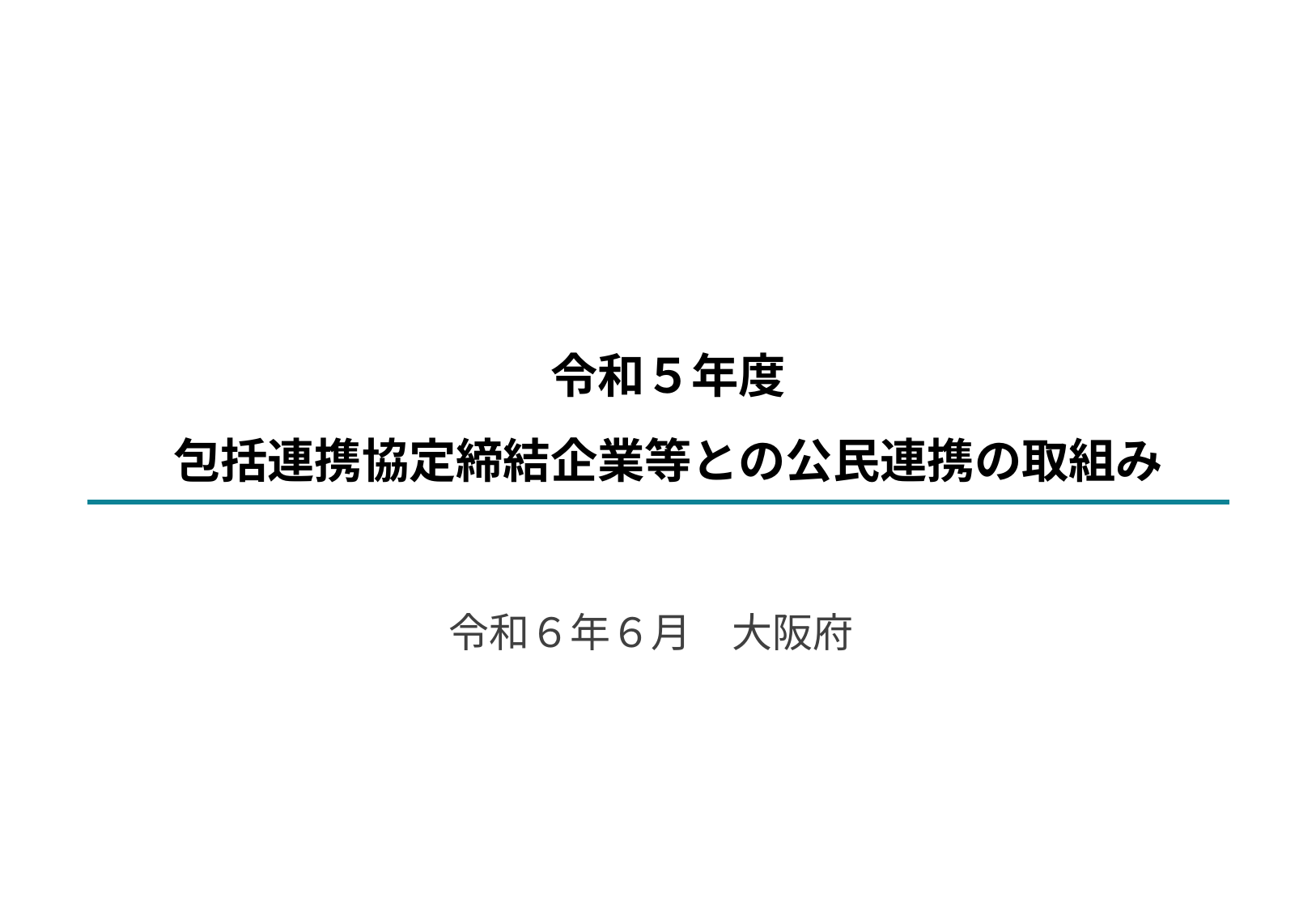

令和５年度
包括連携協定締結企業等との公民連携の取組み
令和６年６月　大阪府